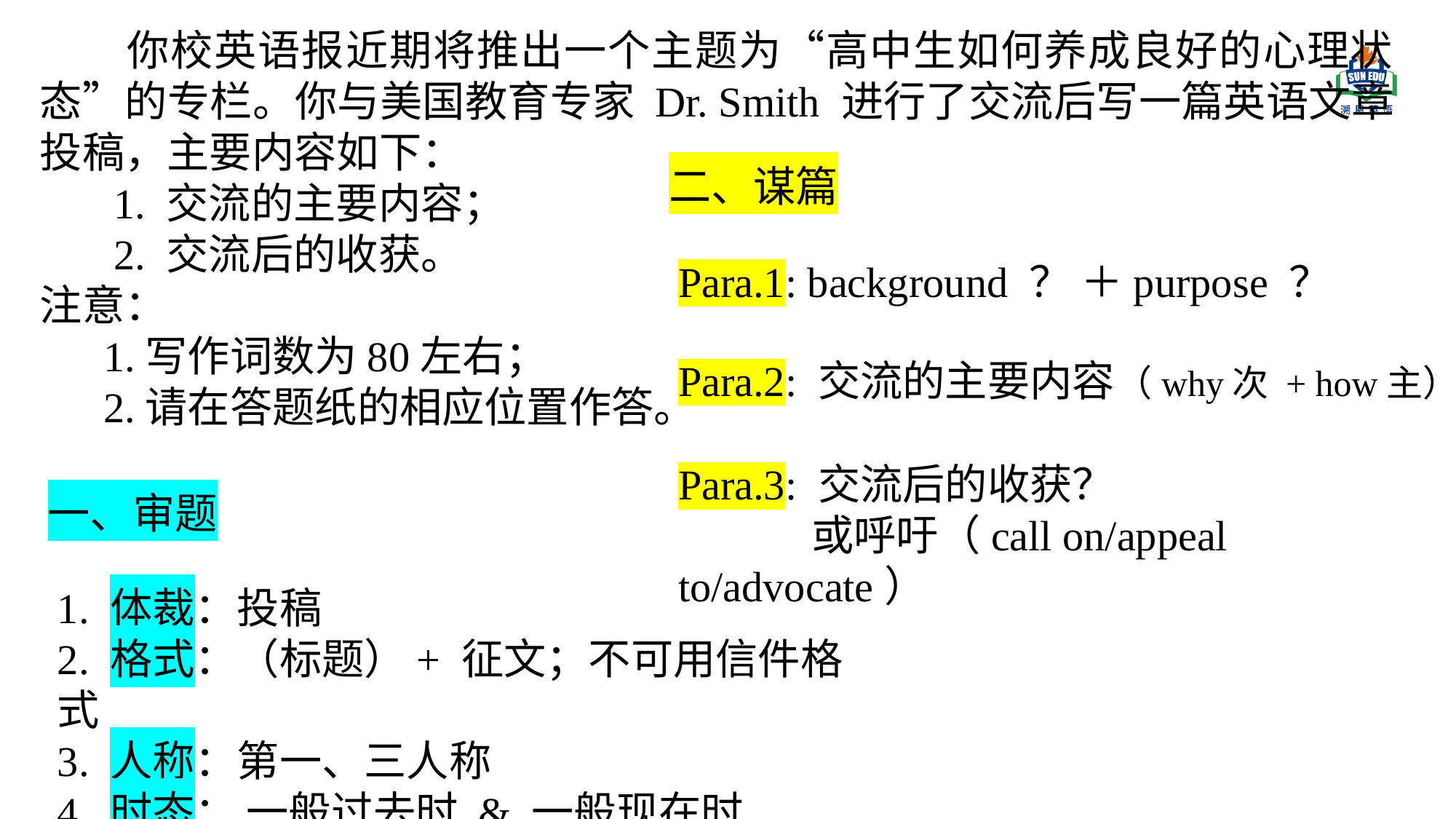

你校英语报近期将推出一个主题为“高中生如何养成良好的心理状态”的专栏。你与美国教育专家 Dr. Smith 进行了交流后写一篇英语文章投稿，主要内容如下：
       1. 交流的主要内容；
       2. 交流后的收获。
注意：
      1.写作词数为80左右；
      2.请在答题纸的相应位置作答。
二、谋篇
Para.1: background ？ ＋purpose ？
Para.2: 交流的主要内容
（why次 + how主）
Para.3: 交流后的收获？
             或呼吁（call on/appeal to/advocate）
一、审题
1. 体裁：投稿
2. 格式：（标题）+ 征文；不可用信件格式
3. 人称：第一、三人称
4. 时态： 一般过去时 & 一般现在时